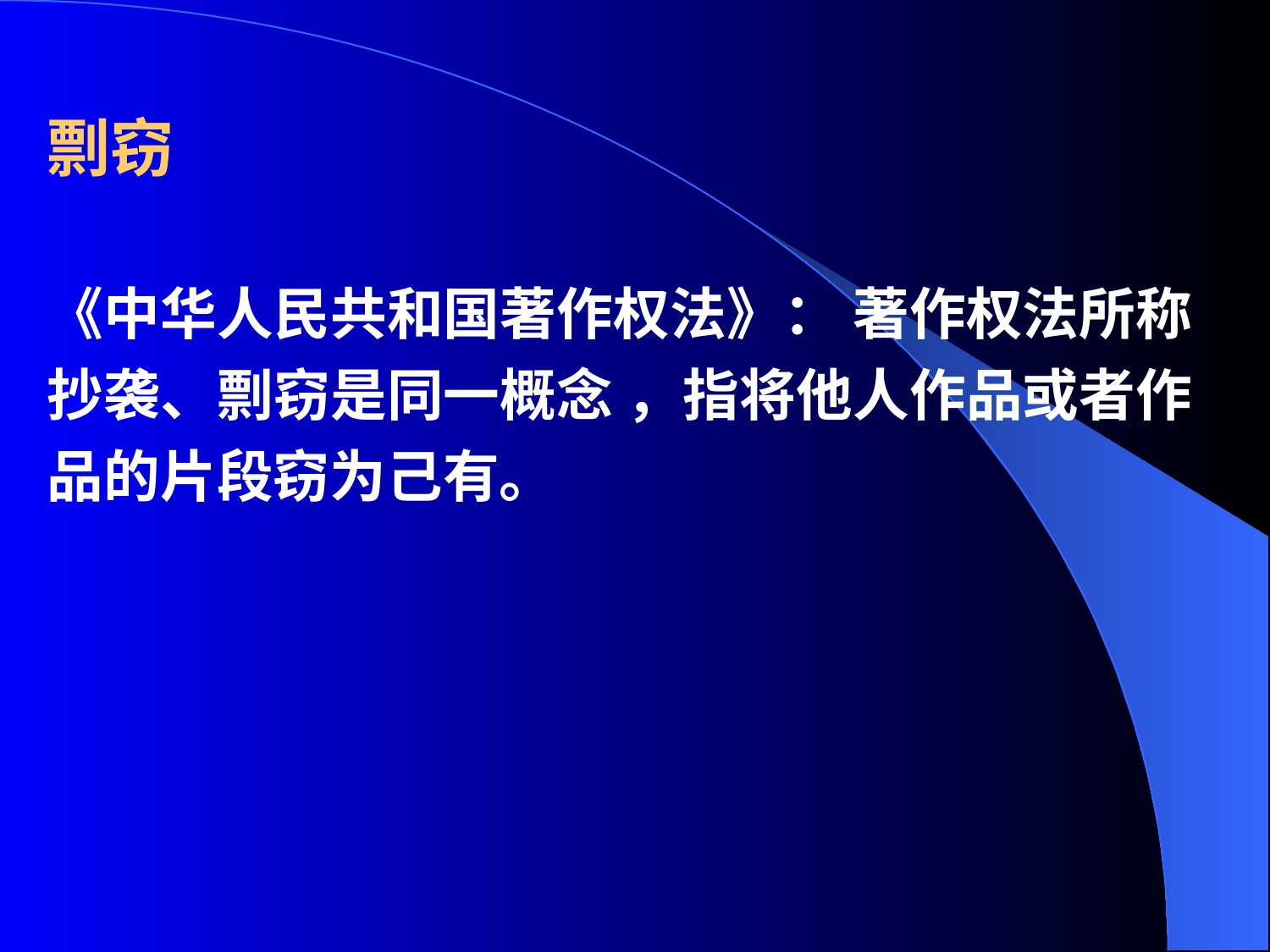

剽窃

《中华人民共和国著作权法》： 著作权法所称抄袭、剽窃是同一概念 ，指将他人作品或者作品的片段窃为己有。